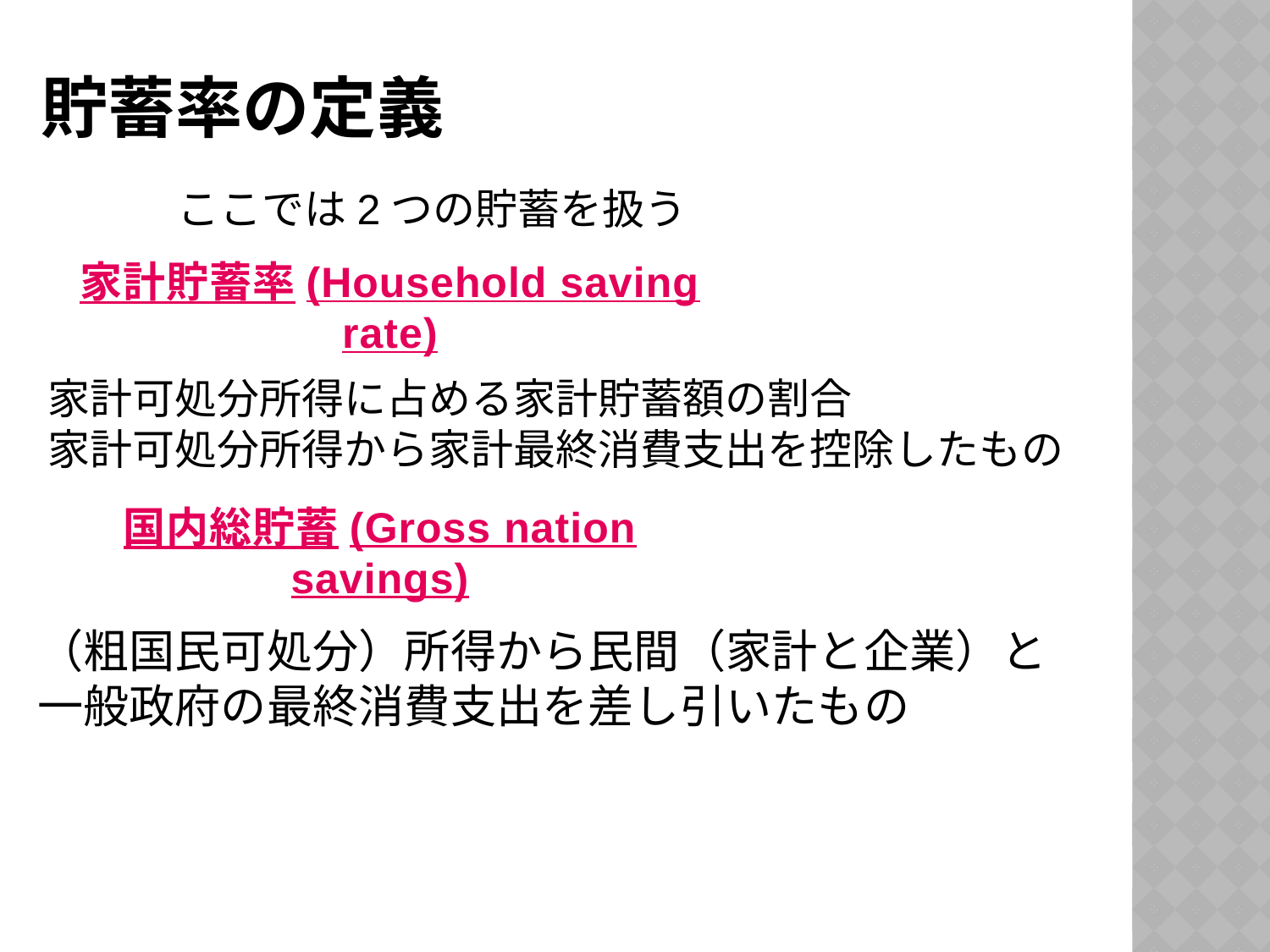

# 貯蓄率の定義
ここでは2つの貯蓄を扱う
家計貯蓄率(Household saving rate)
家計可処分所得に占める家計貯蓄額の割合
家計可処分所得から家計最終消費支出を控除したもの
国内総貯蓄(Gross nation savings)
（粗国民可処分）所得から民間（家計と企業）と一般政府の最終消費支出を差し引いたもの